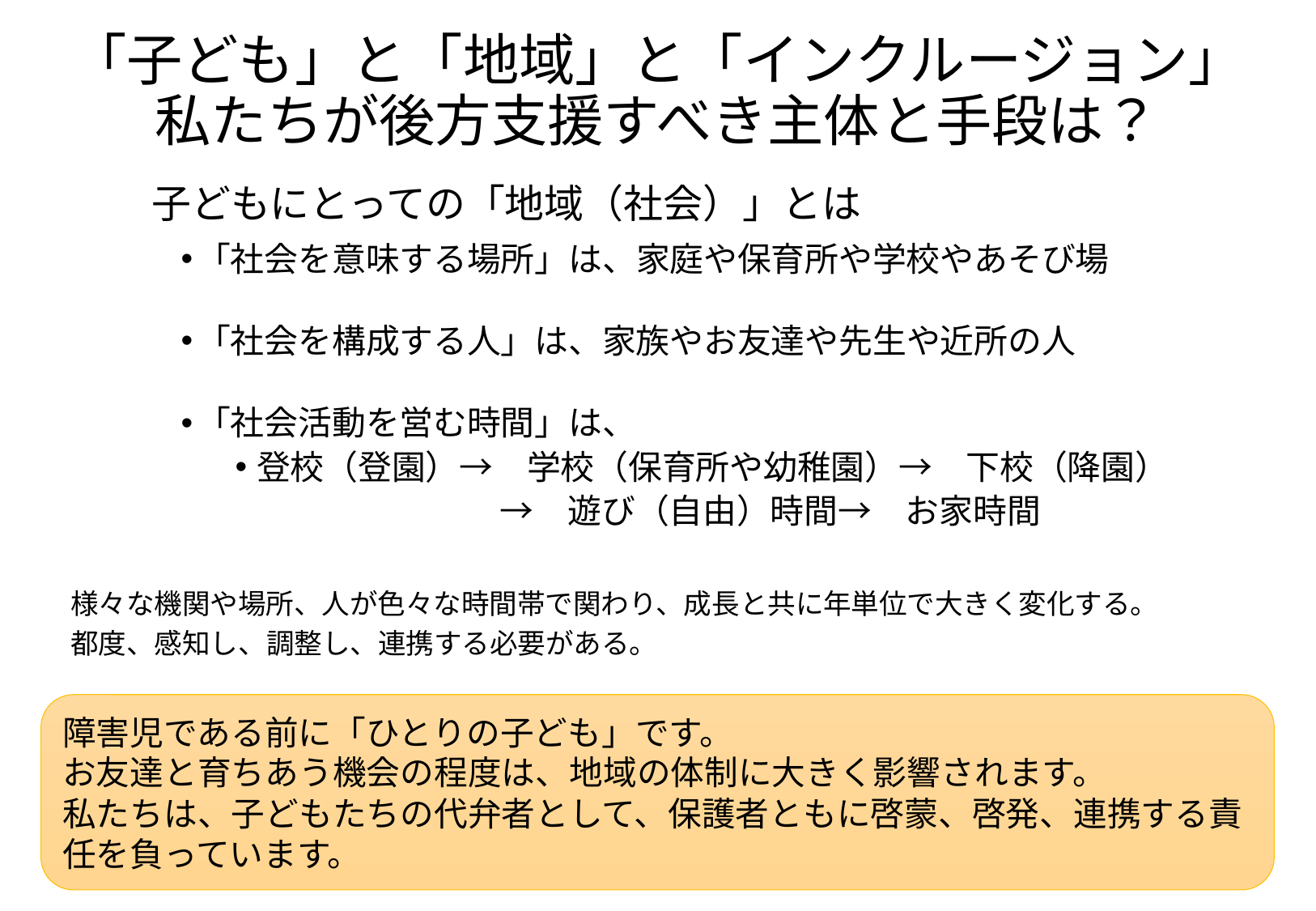

# 「子ども」と「地域」と「インクルージョン」 私たちが後方支援すべき主体と手段は？
子どもにとっての「地域（社会）」とは
「社会を意味する場所」は、家庭や保育所や学校やあそび場

「社会を構成する人」は、家族やお友達や先生や近所の人

「社会活動を営む時間」は、
登校（登園）→　学校（保育所や幼稚園）→　下校（降園）
　　　　　　　　→　遊び（自由）時間→　お家時間
　様々な機関や場所、人が色々な時間帯で関わり、成長と共に年単位で大きく変化する。
　都度、感知し、調整し、連携する必要がある。

障害児である前に「ひとりの子ども」です。
お友達と育ちあう機会の程度は、地域の体制に大きく影響されます。
私たちは、子どもたちの代弁者として、保護者ともに啓蒙、啓発、連携する責任を負っています。